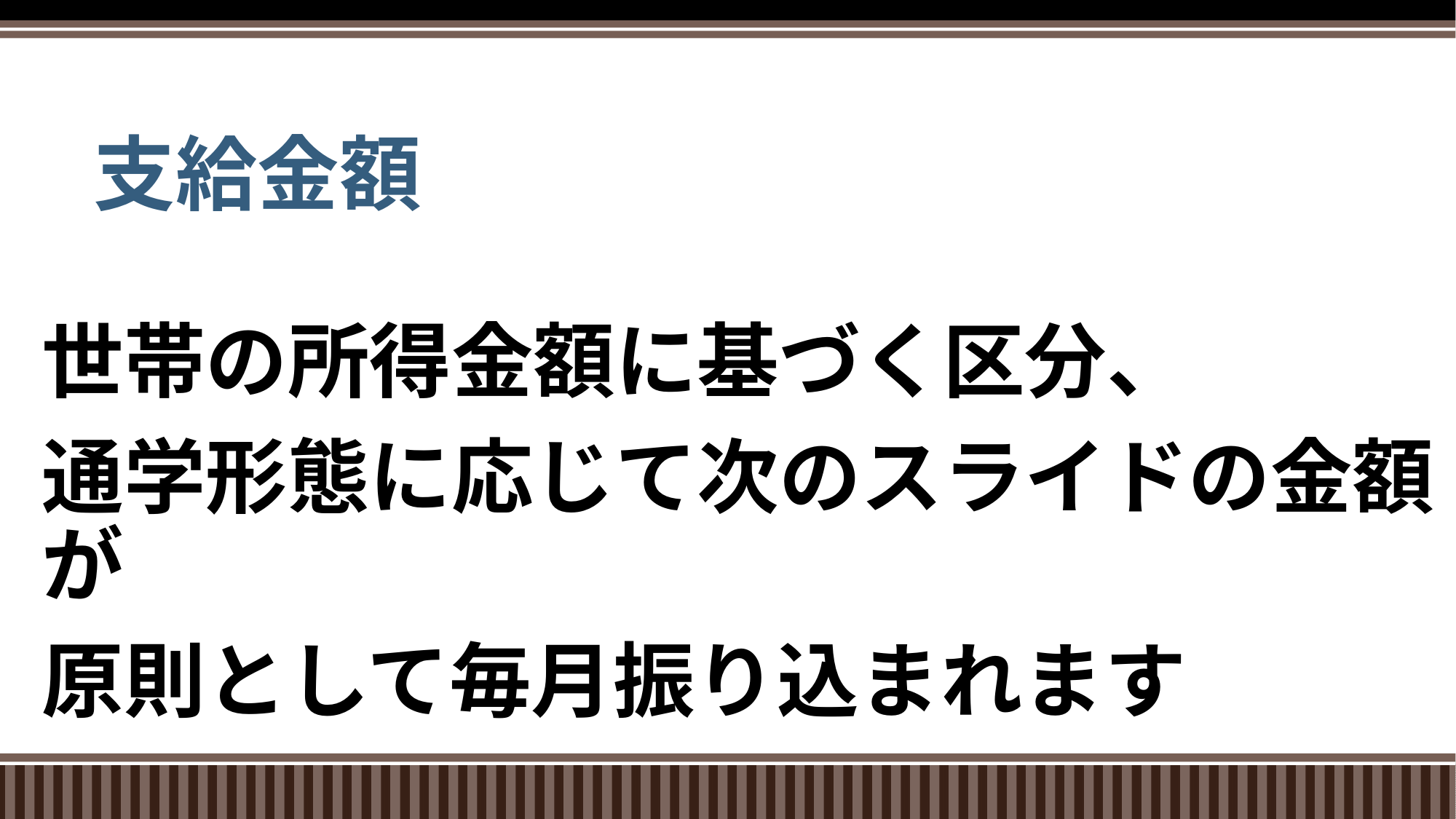

# 支給金額
世帯の所得金額に基づく区分、
通学形態に応じて次のスライドの金額が
原則として毎月振り込まれます